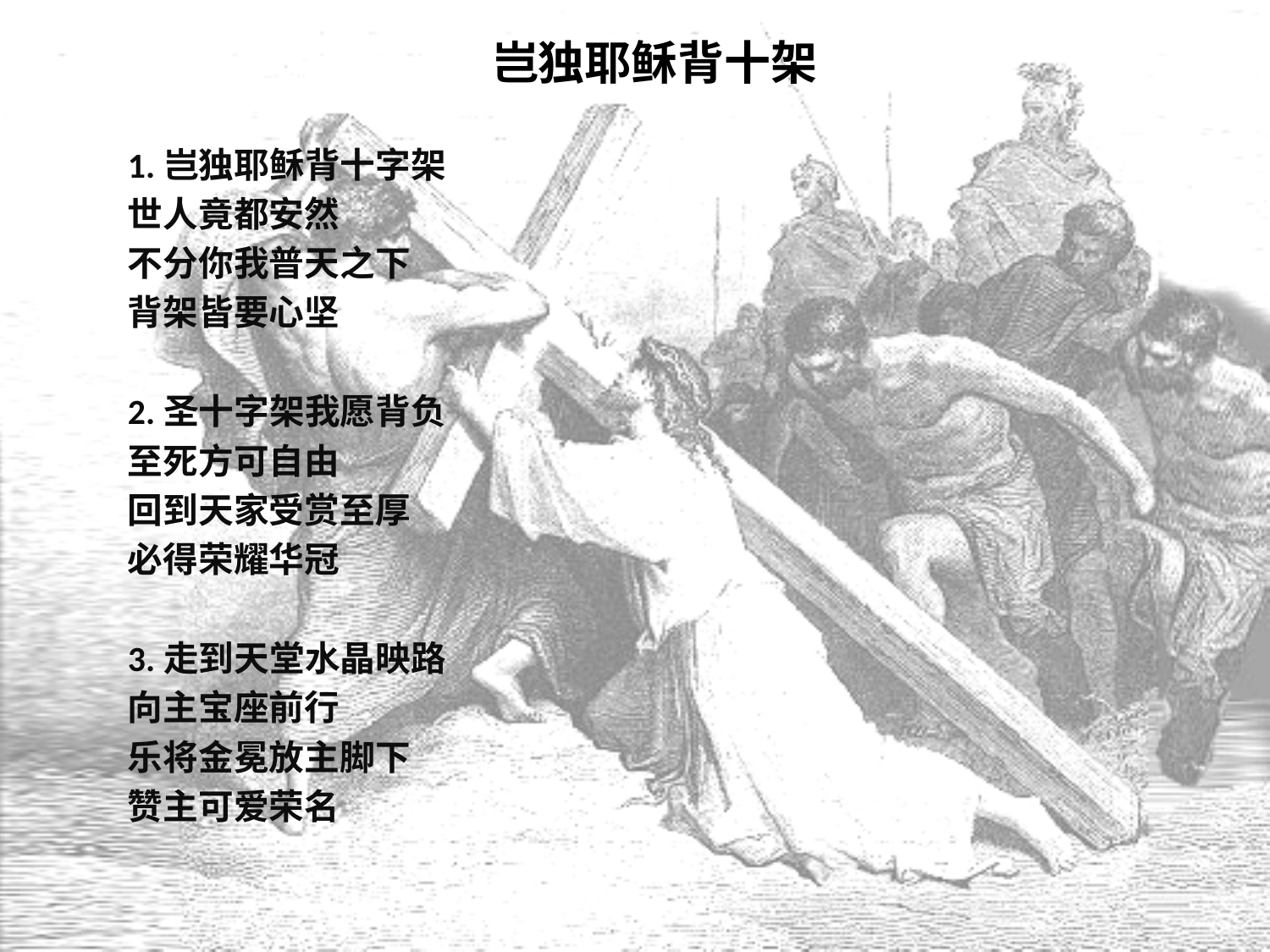

# 岂独耶稣背十架
1.岂独耶稣背十字架
世人竟都安然
不分你我普天之下
背架皆要心坚

2.圣十字架我愿背负
至死方可自由
回到天家受赏至厚
必得荣耀华冠

3.走到天堂水晶映路
向主宝座前行
乐将金冕放主脚下
赞主可爱荣名